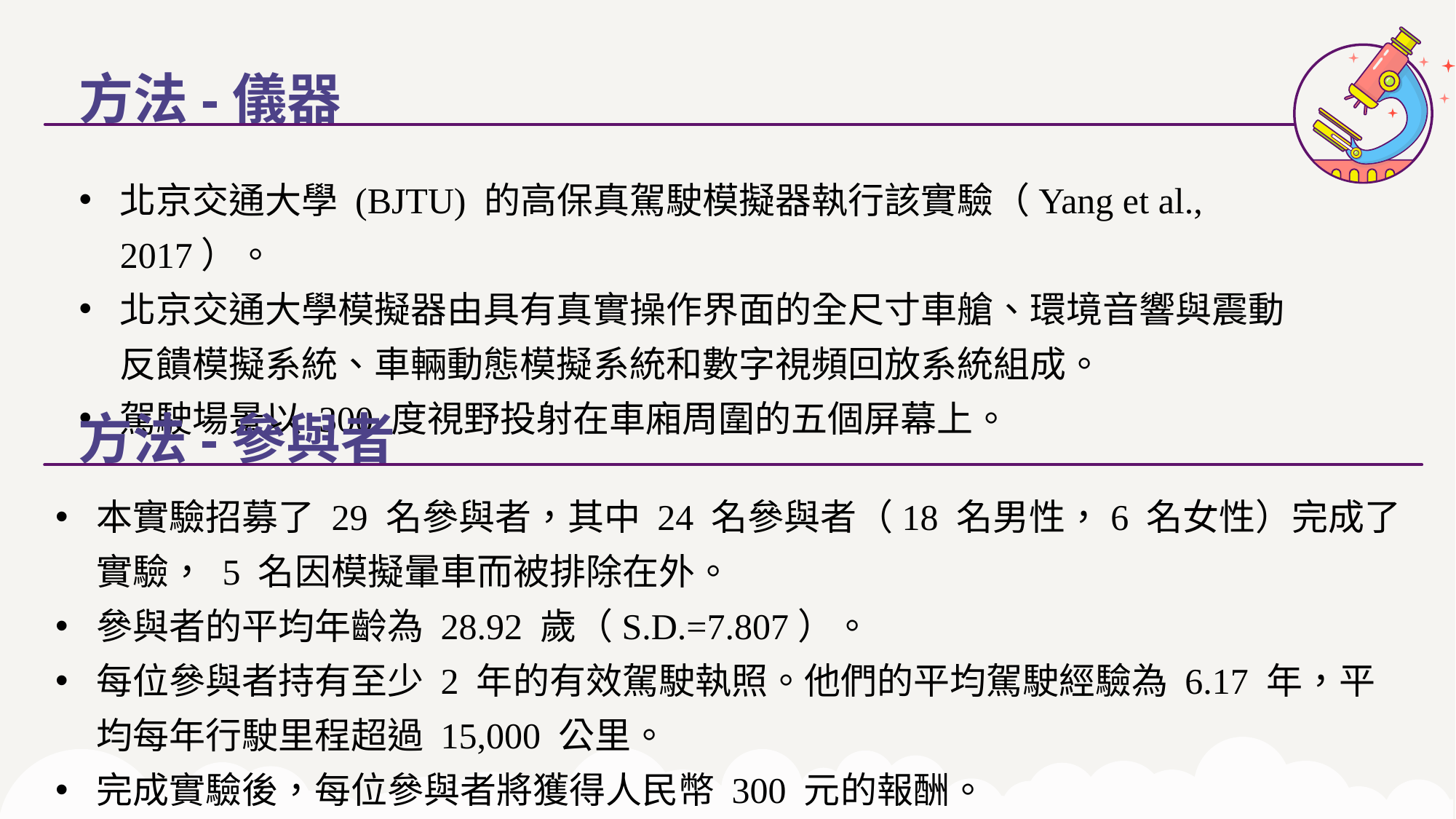

方法-儀器

北京交通大學 (BJTU) 的高保真駕駛模擬器執行該實驗（Yang et al., 2017）。
北京交通大學模擬器由具有真實操作界面的全尺寸車艙、環境音響與震動反饋模擬系統、車輛動態模擬系統和數字視頻回放系統組成。
駕駛場景以 300 度視野投射在車廂周圍的五個屏幕上。
方法-參與者
本實驗招募了 29 名參與者，其中 24 名參與者（18 名男性，6 名女性）完成了實驗， 5 名因模擬暈車而被排除在外。
參與者的平均年齡為 28.92 歲（S.D.=7.807）。
每位參與者持有至少 2 年的有效駕駛執照。他們的平均駕駛經驗為 6.17 年，平均每年行駛里程超過 15,000 公里。
完成實驗後，每位參與者將獲得人民幣 300 元的報酬。